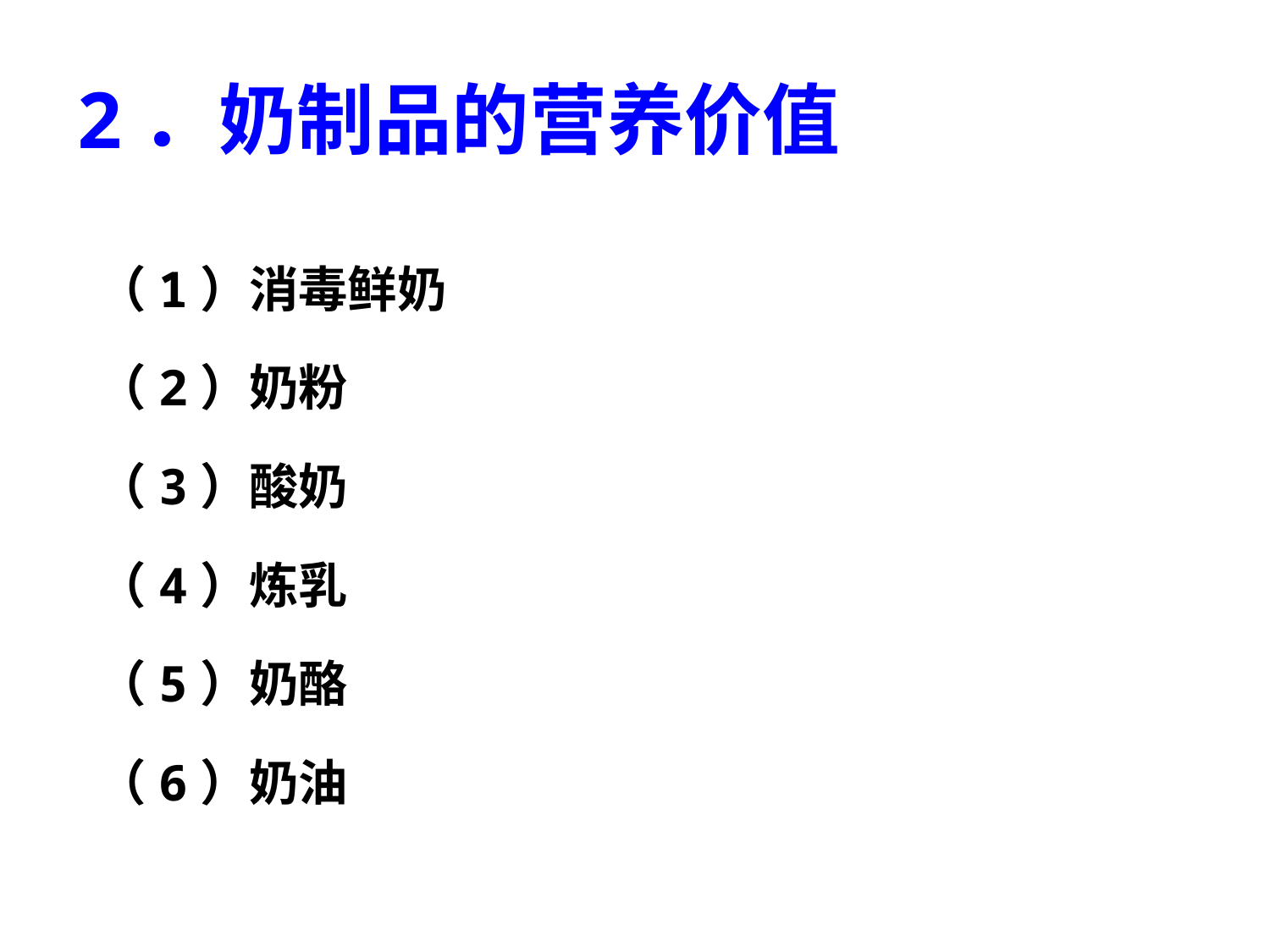

# 2．奶制品的营养价值
（1）消毒鲜奶
（2）奶粉
（3）酸奶
（4）炼乳
（5）奶酪
（6）奶油